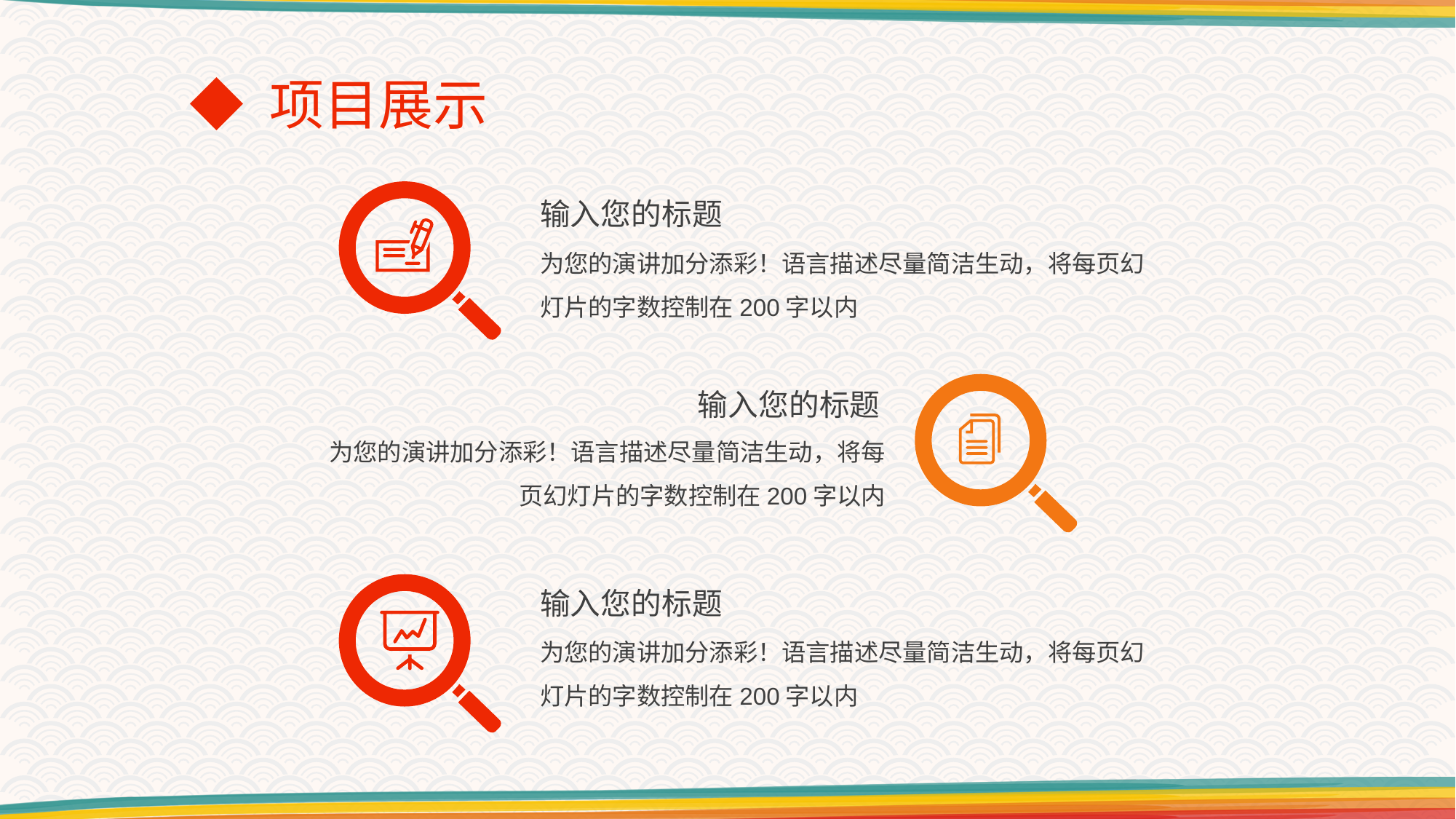

◆ 项目展示

输入您的标题
为您的演讲加分添彩！语言描述尽量简洁生动，将每页幻灯片的字数控制在200字以内

输入您的标题
为您的演讲加分添彩！语言描述尽量简洁生动，将每页幻灯片的字数控制在200字以内

输入您的标题
为您的演讲加分添彩！语言描述尽量简洁生动，将每页幻灯片的字数控制在200字以内